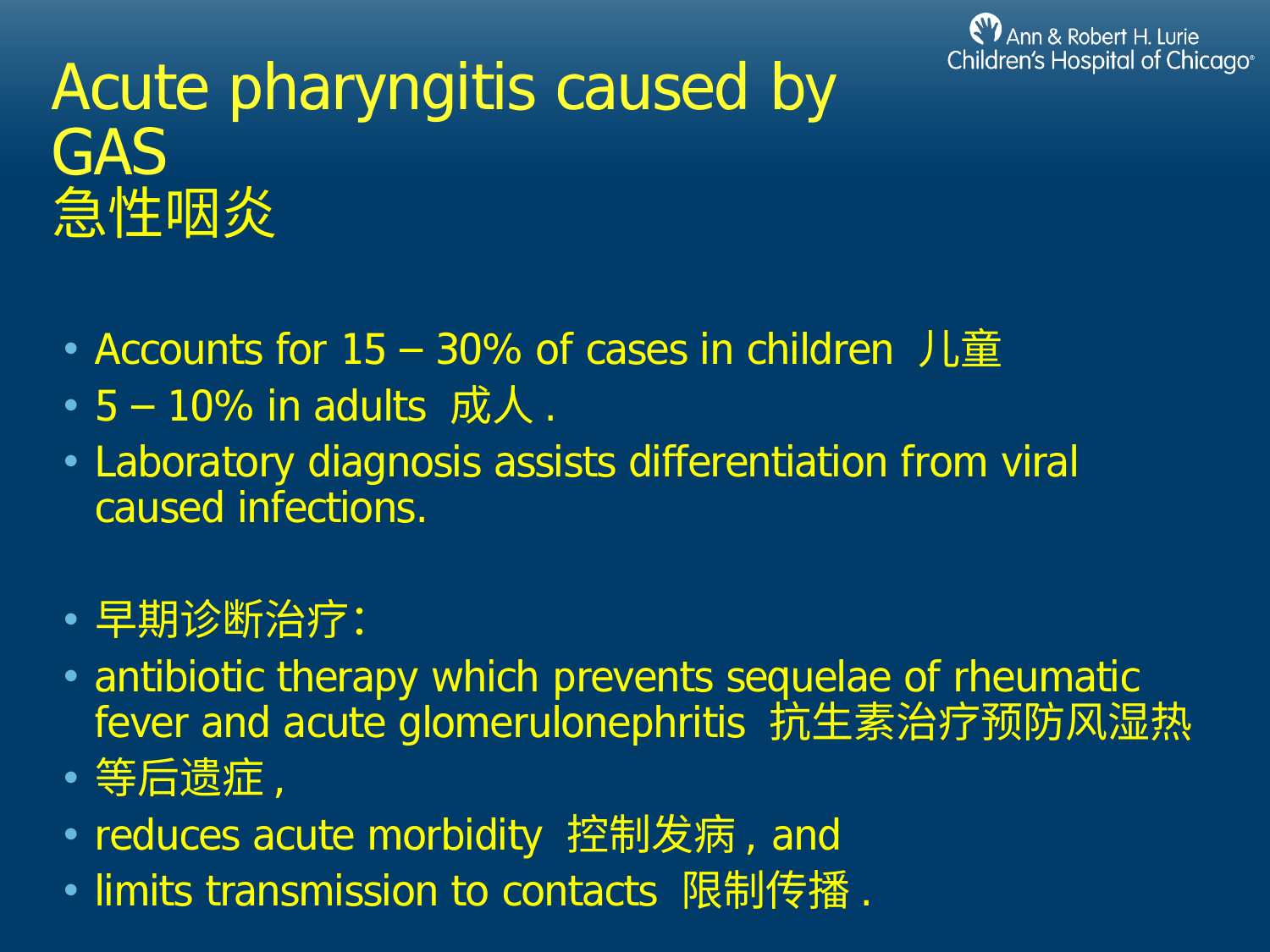

# Acute pharyngitis caused by GAS 急性咽炎
Accounts for 15 – 30% of cases in children 儿童
5 – 10% in adults 成人.
Laboratory diagnosis assists differentiation from viral caused infections.

早期诊断治疗：
antibiotic therapy which prevents sequelae of rheumatic fever and acute glomerulonephritis 抗生素治疗预防风湿热
等后遗症,
reduces acute morbidity 控制发病, and
limits transmission to contacts 限制传播.